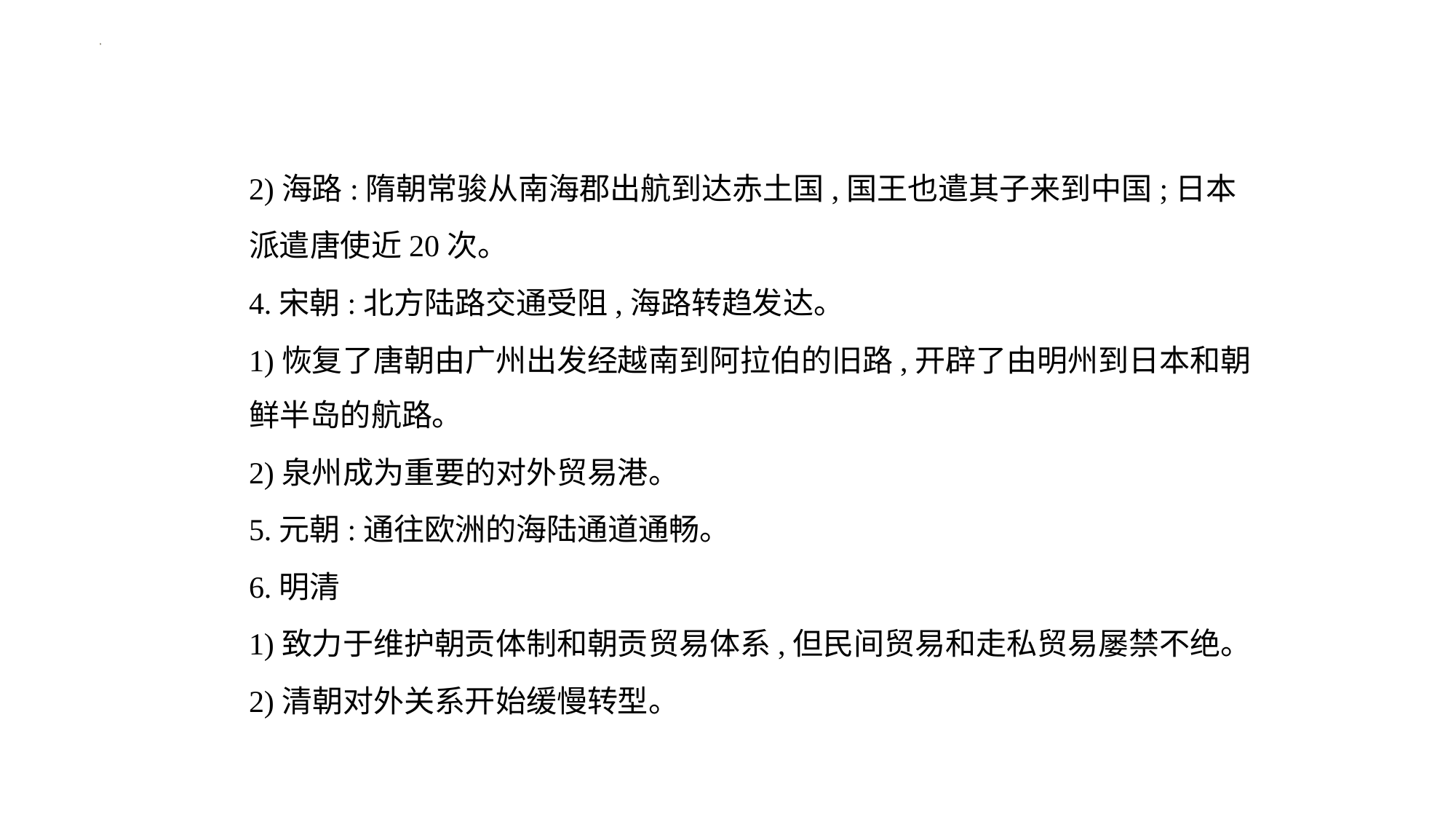

2)海路:隋朝常骏从南海郡出航到达赤土国,国王也遣其子来到中国;日本
派遣唐使近20次。
4.宋朝:北方陆路交通受阻,海路转趋发达。
1)恢复了唐朝由广州出发经越南到阿拉伯的旧路,开辟了由明州到日本和朝鲜半岛的航路。
2)泉州成为重要的对外贸易港。
5.元朝:通往欧洲的海陆通道通畅。
6.明清
1)致力于维护朝贡体制和朝贡贸易体系,但民间贸易和走私贸易屡禁不绝。
2)清朝对外关系开始缓慢转型。